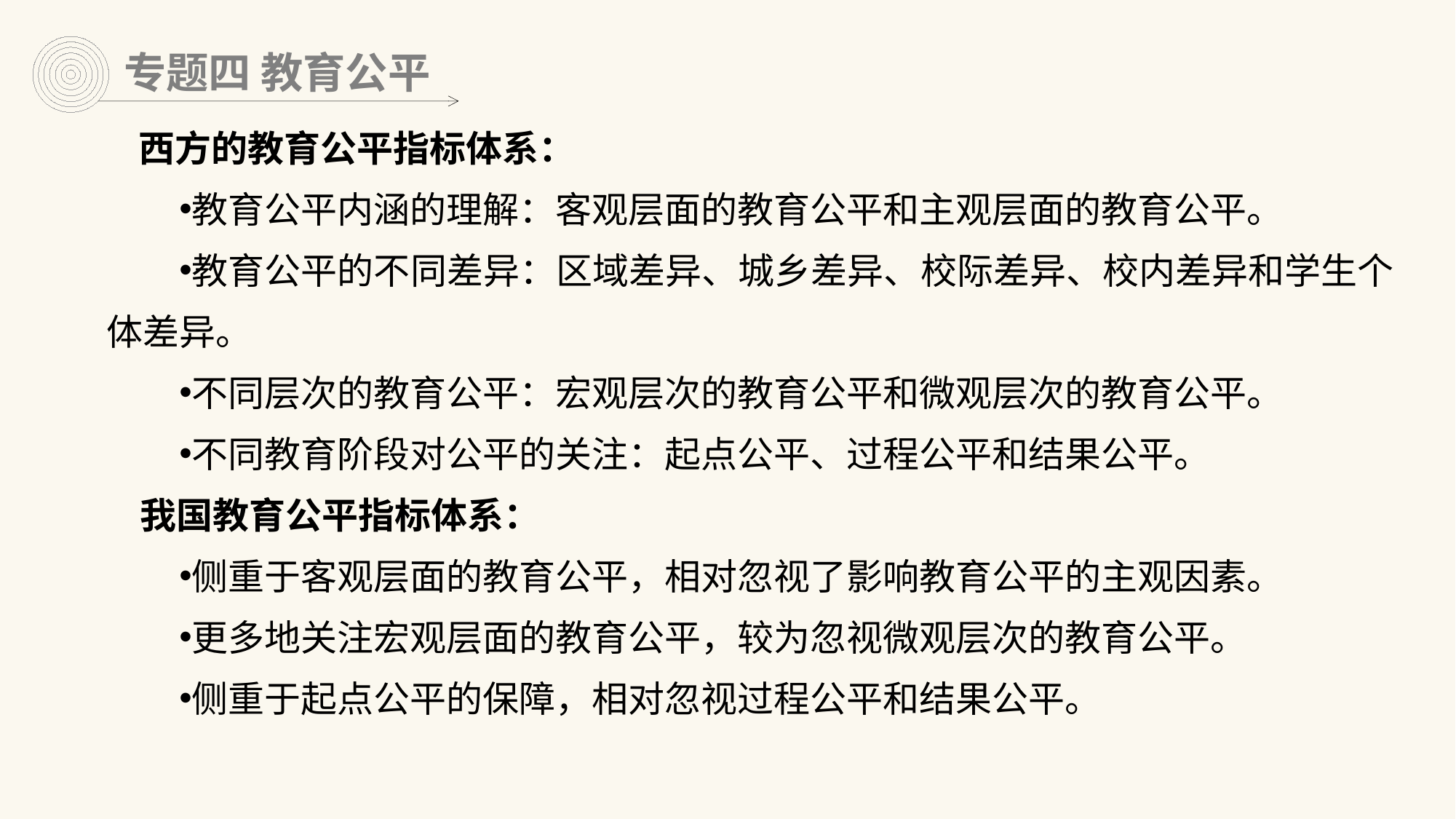

专题四 教育公平
西方的教育公平指标体系：
教育公平内涵的理解：客观层面的教育公平和主观层面的教育公平。
教育公平的不同差异：区域差异、城乡差异、校际差异、校内差异和学生个体差异。
不同层次的教育公平：宏观层次的教育公平和微观层次的教育公平。
不同教育阶段对公平的关注：起点公平、过程公平和结果公平。
   我国教育公平指标体系：
侧重于客观层面的教育公平，相对忽视了影响教育公平的主观因素。
更多地关注宏观层面的教育公平，较为忽视微观层次的教育公平。
侧重于起点公平的保障，相对忽视过程公平和结果公平。